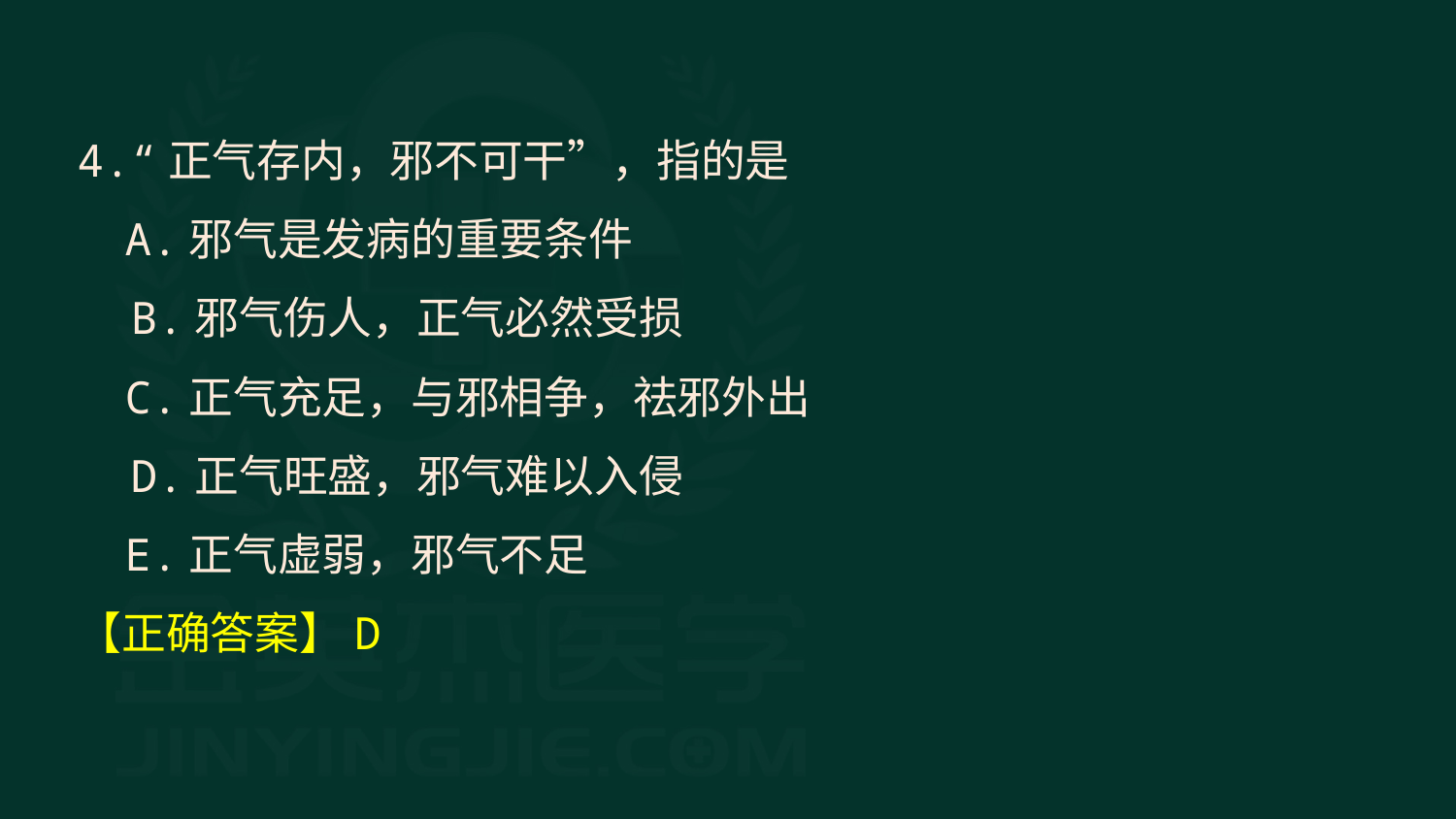

4.“正气存内，邪不可干”，指的是
A.邪气是发病的重要条件
  B.邪气伤人，正气必然受损
C.正气充足，与邪相争，祛邪外出
  D.正气旺盛，邪气难以入侵
E.正气虚弱，邪气不足
【正确答案】D